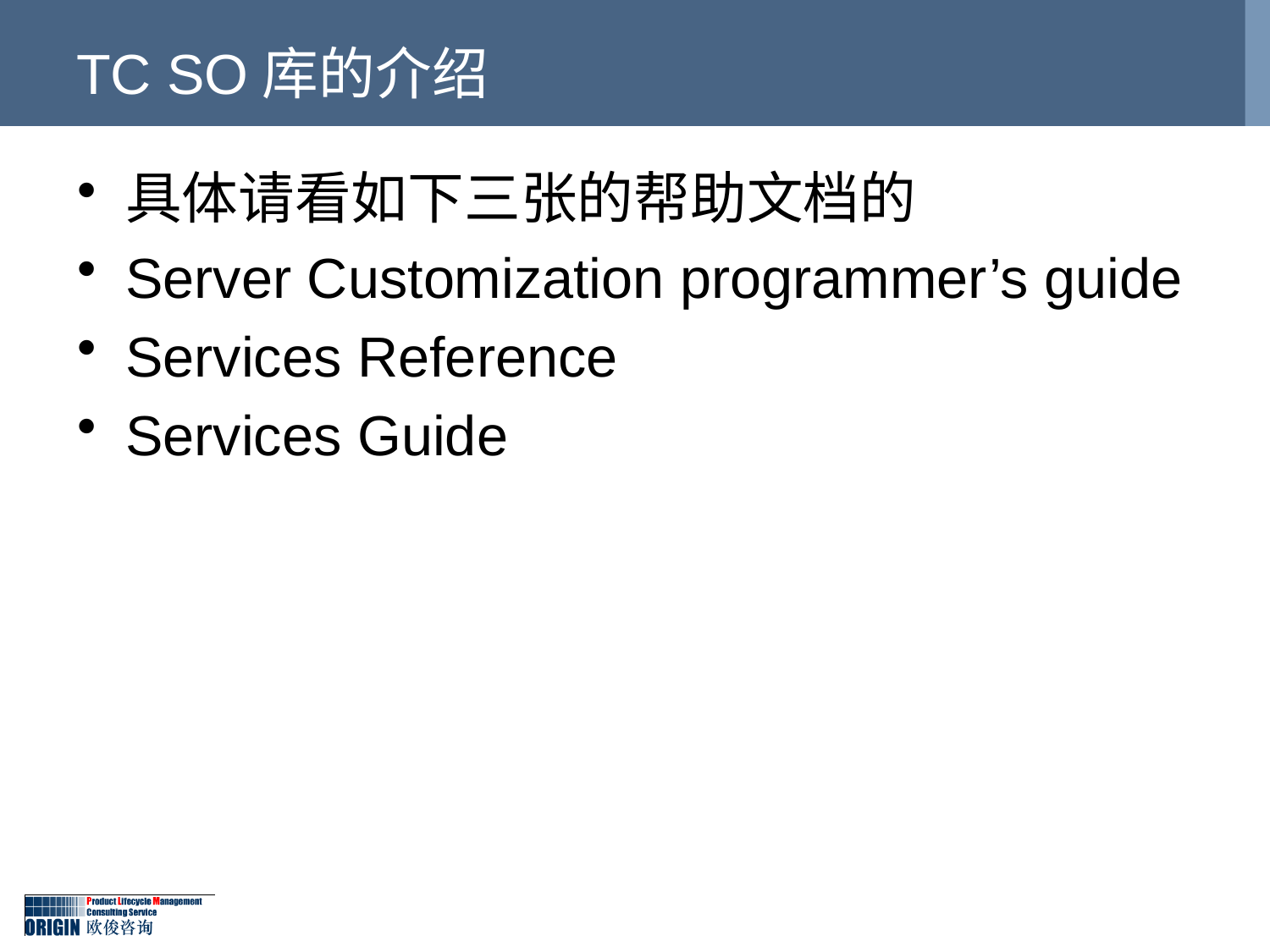

# TC SO库的介绍
具体请看如下三张的帮助文档的
Server Customization programmer’s guide
Services Reference
Services Guide